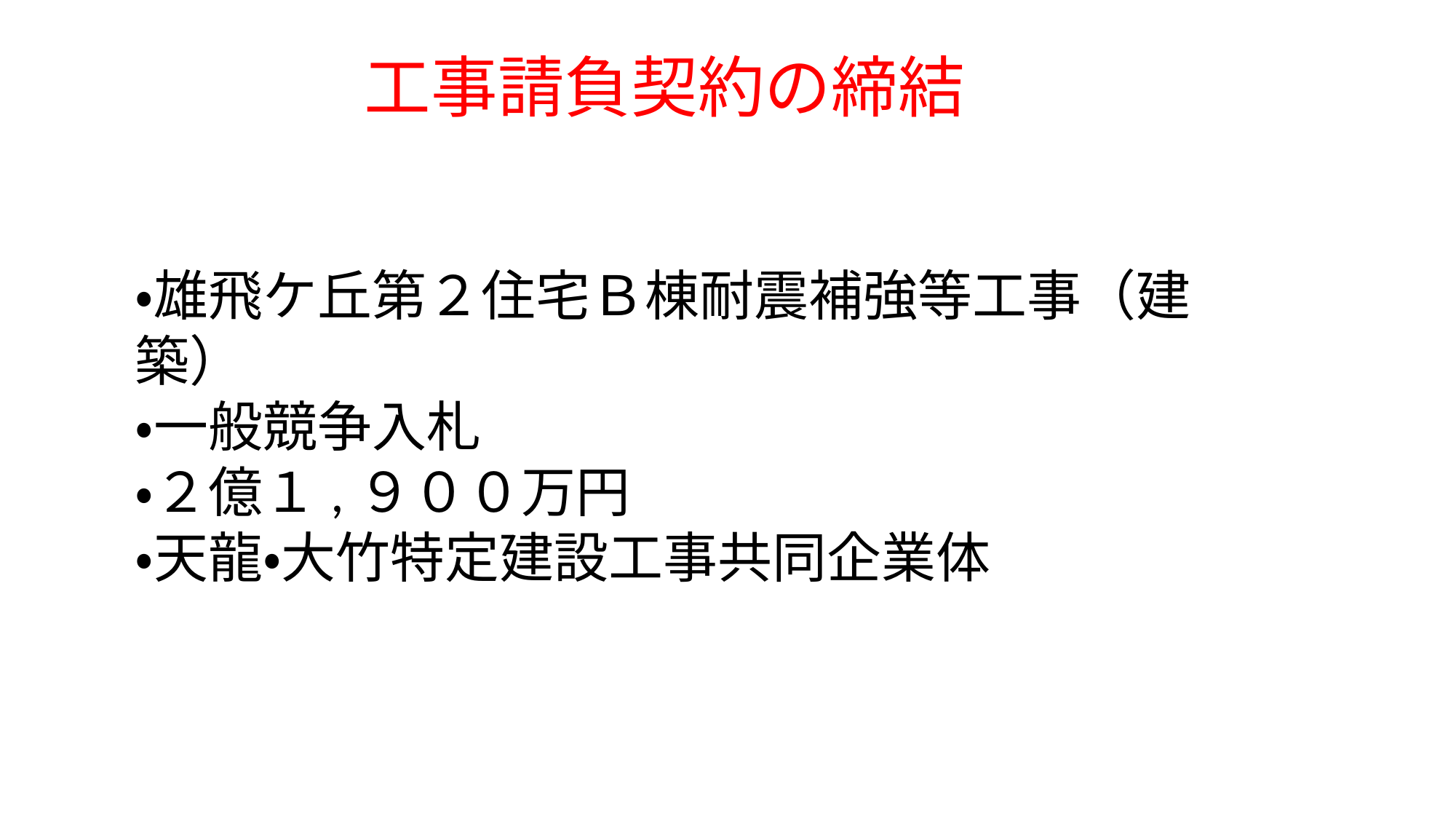

工事請負契約の締結
・雄飛ケ丘第２住宅Ｂ棟耐震補強等工事（建築）
・一般競争入札
・２億１,９００万円
・天龍・大竹特定建設工事共同企業体